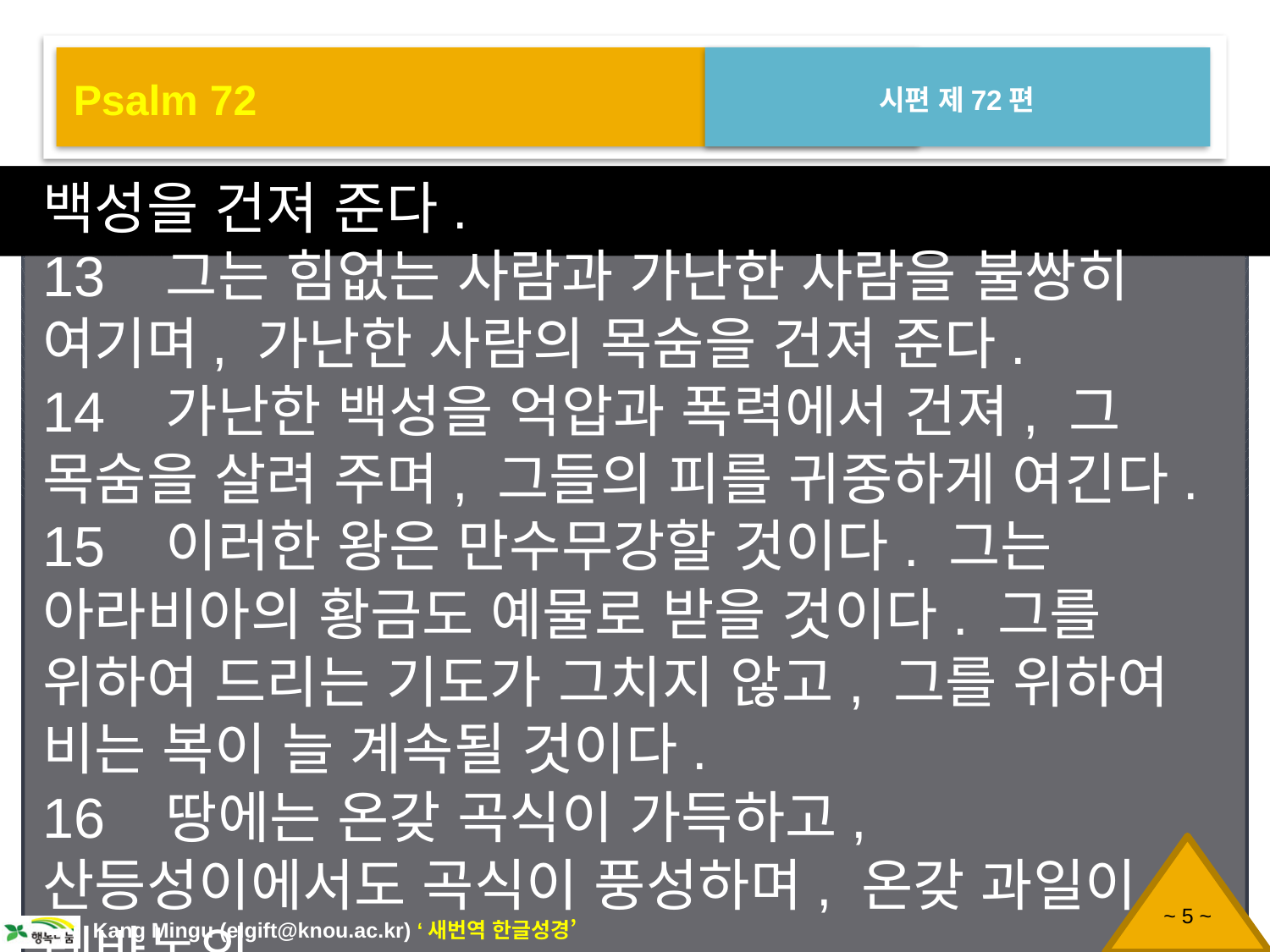

Psalm 72
시편 제72편
백성을 건져 준다.
13   그는 힘없는 사람과 가난한 사람을 불쌍히 여기며, 가난한 사람의 목숨을 건져 준다.
14   가난한 백성을 억압과 폭력에서 건져, 그 목숨을 살려 주며, 그들의 피를 귀중하게 여긴다.
15   이러한 왕은 만수무강할 것이다. 그는 아라비아의 황금도 예물로 받을 것이다. 그를 위하여 드리는 기도가 그치지 않고, 그를 위하여 비는 복이 늘 계속될 것이다.
16   땅에는 온갖 곡식이 가득하고, 산등성이에서도 곡식이 풍성하며, 온갖 과일이 레바논의